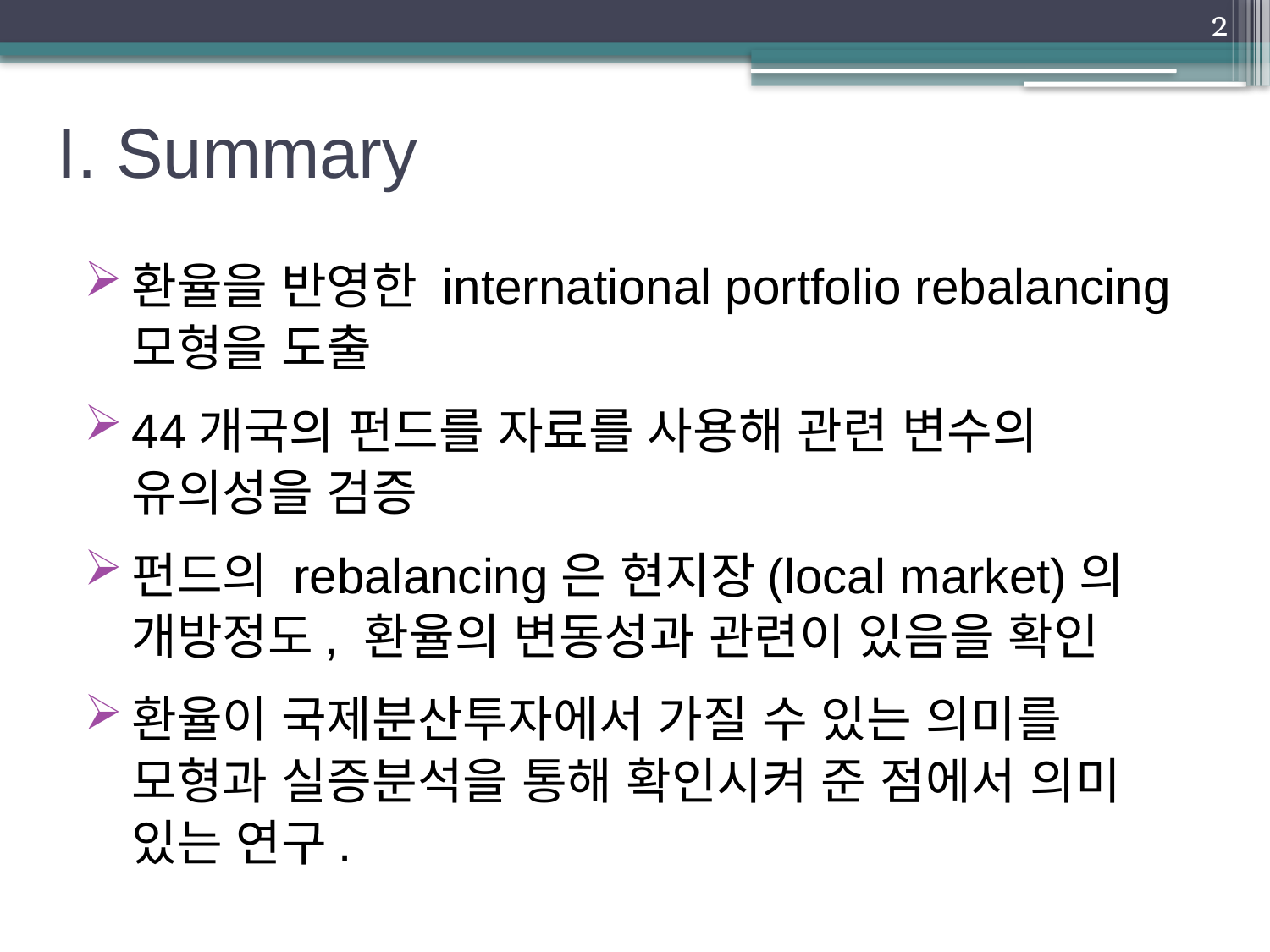

2
# I. Summary
환율을 반영한 international portfolio rebalancing 모형을 도출
44개국의 펀드를 자료를 사용해 관련 변수의 유의성을 검증
펀드의 rebalancing은 현지장(local market)의 개방정도, 환율의 변동성과 관련이 있음을 확인
환율이 국제분산투자에서 가질 수 있는 의미를 모형과 실증분석을 통해 확인시켜 준 점에서 의미 있는 연구.